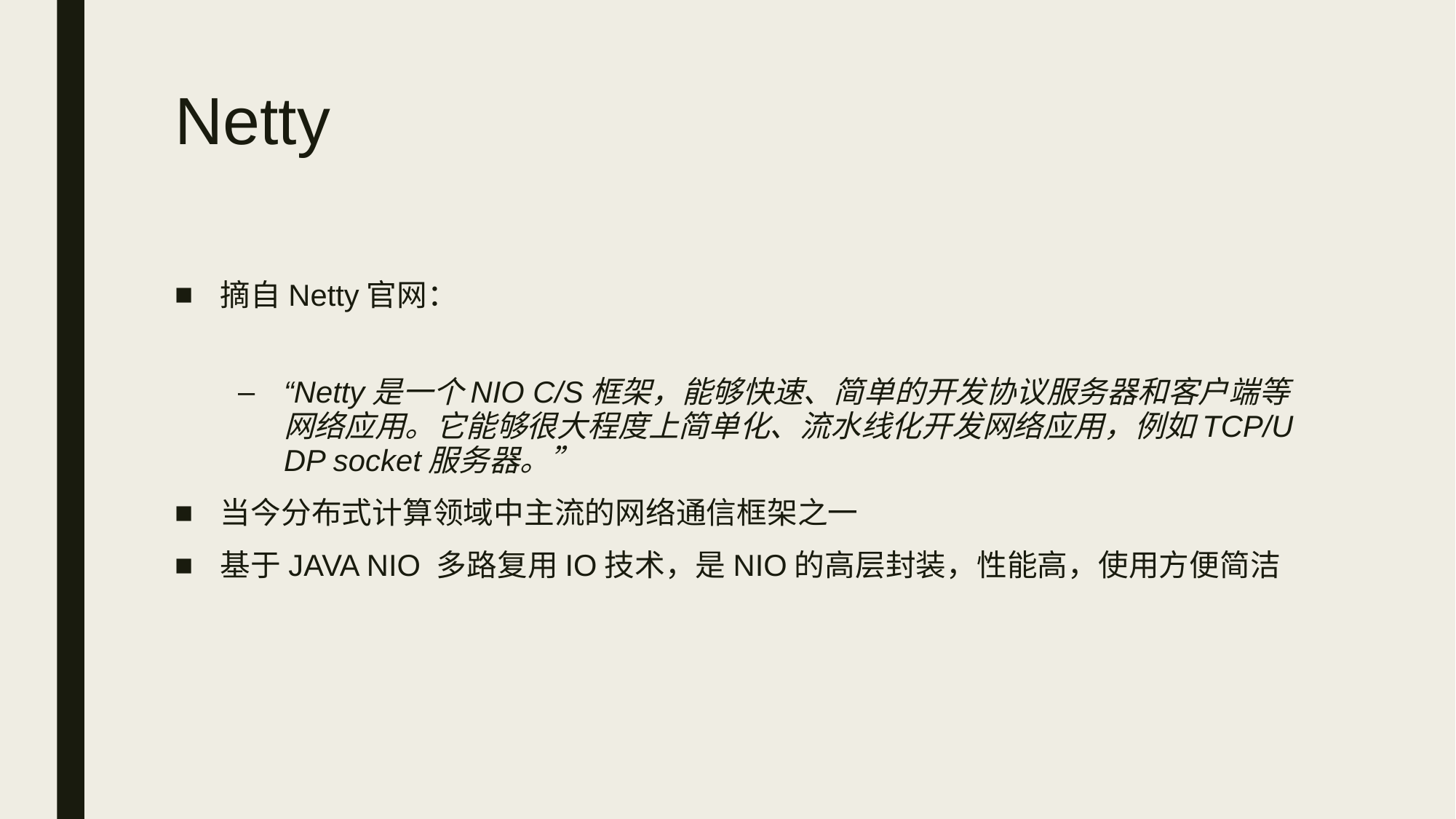

# Netty
摘自Netty官网：

“Netty是一个NIO C/S框架，能够快速、简单的开发协议服务器和客户端等网络应用。它能够很大程度上简单化、流水线化开发网络应用，例如TCP/UDP socket服务器。”
当今分布式计算领域中主流的网络通信框架之一
基于JAVA NIO 多路复用IO技术，是NIO的高层封装，性能高，使用方便简洁